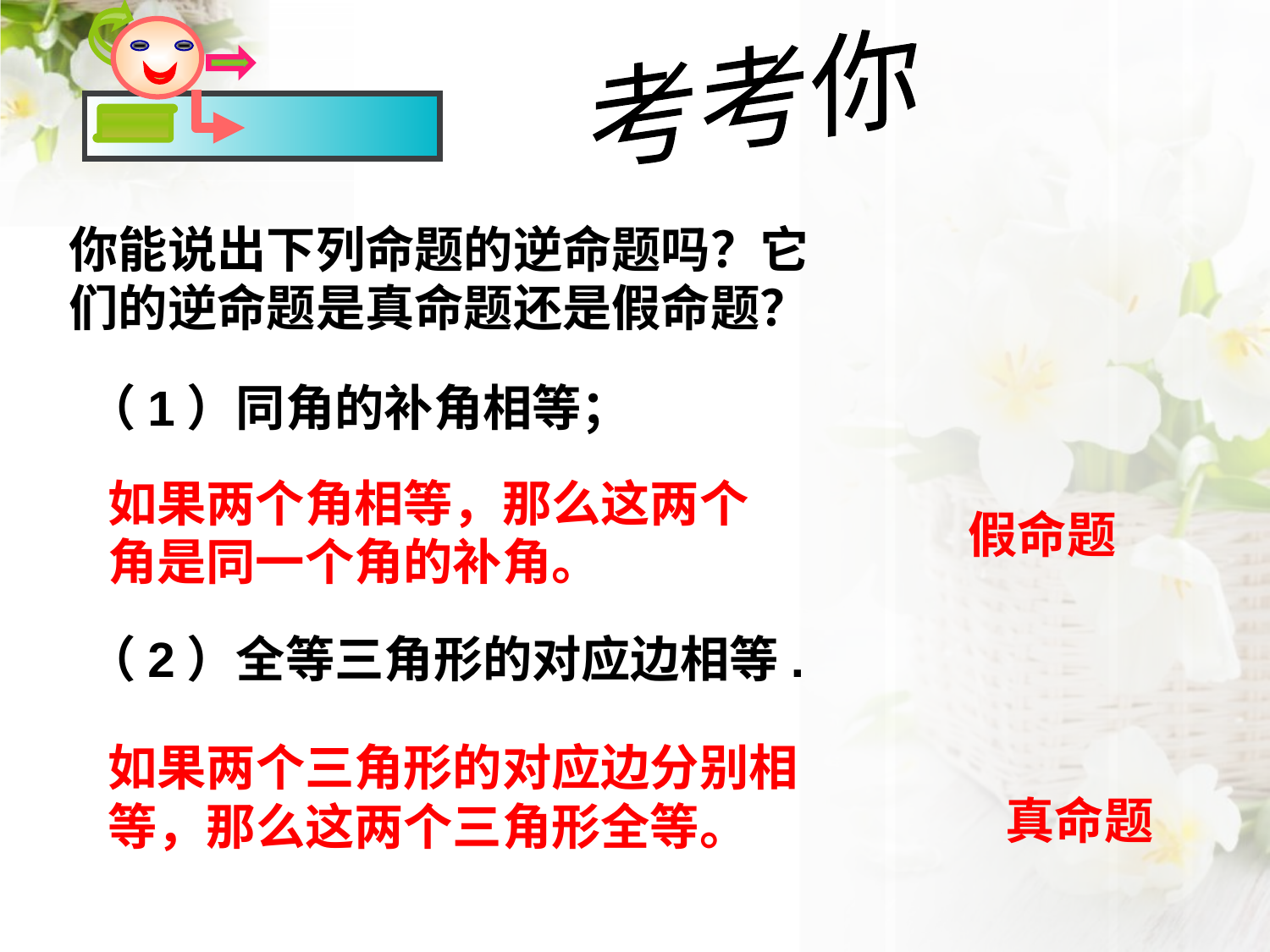

考考你
你能说出下列命题的逆命题吗？它们的逆命题是真命题还是假命题？
（1）同角的补角相等；

（2）全等三角形的对应边相等.
如果两个角相等，那么这两个角是同一个角的补角。
假命题
如果两个三角形的对应边分别相等，那么这两个三角形全等。
真命题